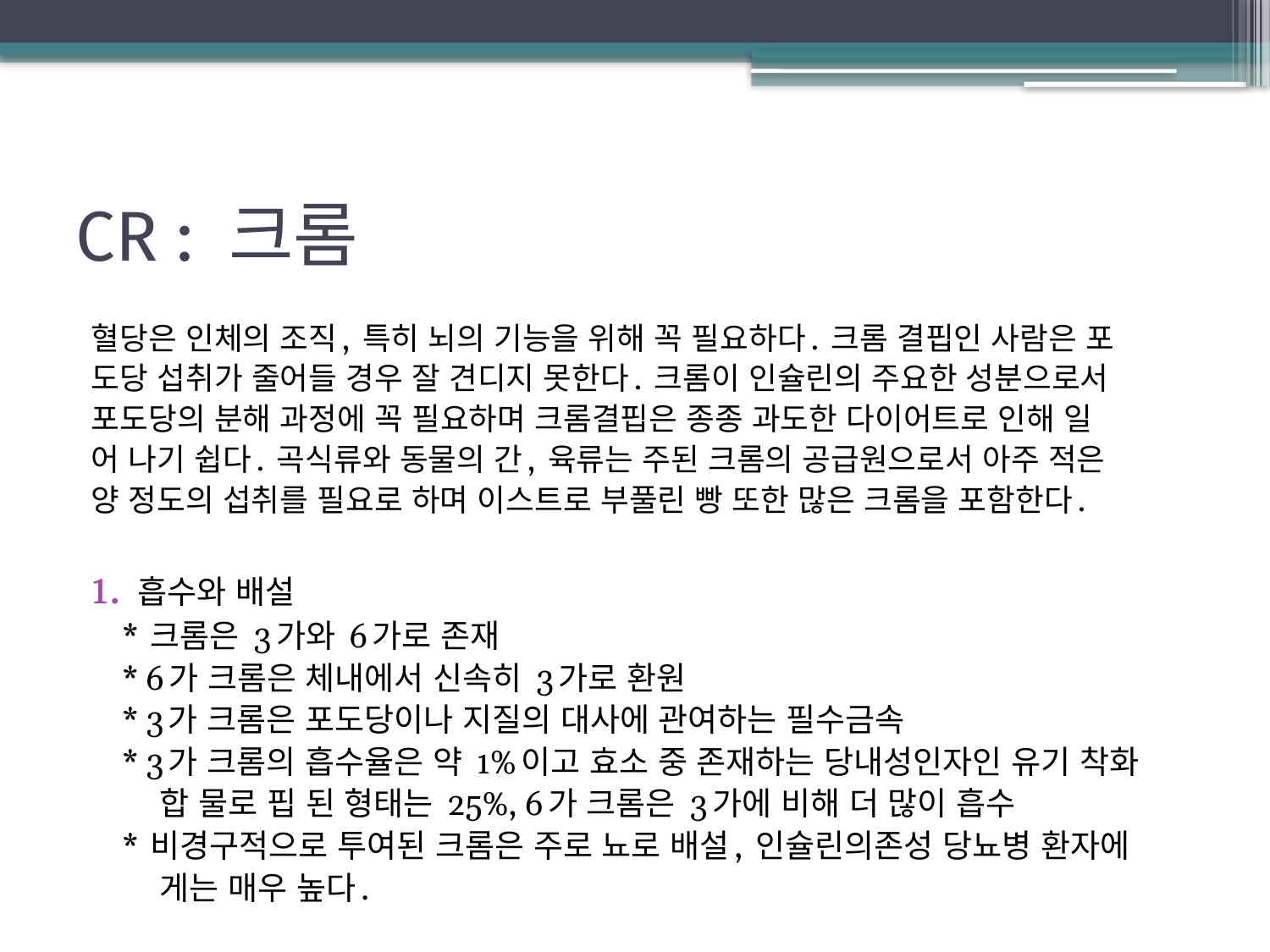

# CR : 크롬
혈당은 인체의 조직, 특히 뇌의 기능을 위해 꼭 필요하다. 크롬 결핍인 사람은 포
도당 섭취가 줄어들 경우 잘 견디지 못한다. 크롬이 인슐린의 주요한 성분으로서
포도당의 분해 과정에 꼭 필요하며 크롬결핍은 종종 과도한 다이어트로 인해 일
어 나기 쉽다. 곡식류와 동물의 간, 육류는 주된 크롬의 공급원으로서 아주 적은
양 정도의 섭취를 필요로 하며 이스트로 부풀린 빵 또한 많은 크롬을 포함한다.

1. 흡수와 배설
    * 크롬은 3가와 6가로 존재
    * 6가 크롬은 체내에서 신속히 3가로 환원
    * 3가 크롬은 포도당이나 지질의 대사에 관여하는 필수금속
    * 3가 크롬의 흡수율은 약 1%이고 효소 중 존재하는 당내성인자인 유기 착화
       합 물로 핍 된 형태는 25%, 6가 크롬은 3가에 비해 더 많이 흡수
    * 비경구적으로 투여된 크롬은 주로 뇨로 배설, 인슐린의존성 당뇨병 환자에
       게는 매우 높다.